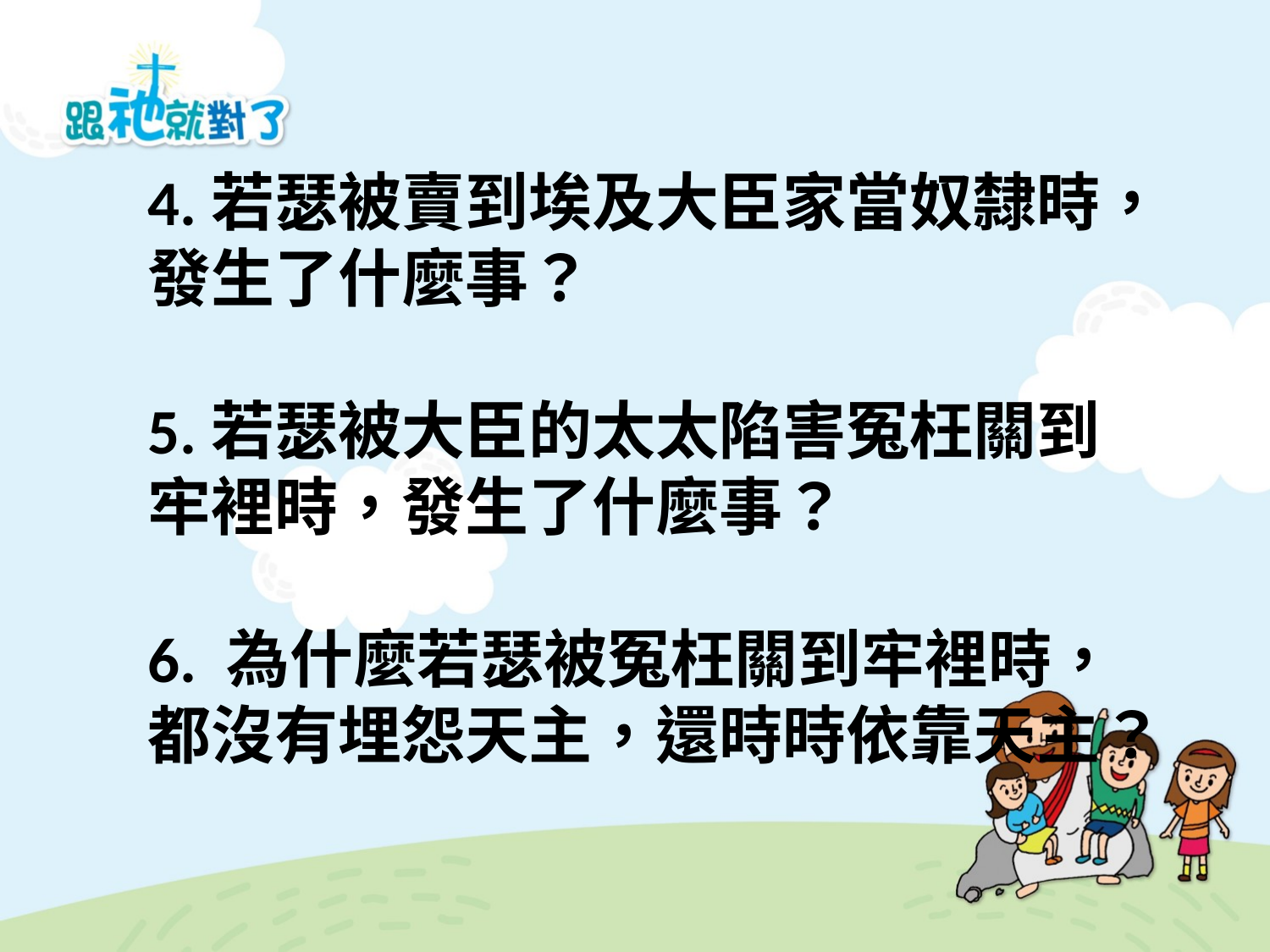

4.若瑟被賣到埃及大臣家當奴隸時，發生了什麼事？

5.若瑟被大臣的太太陷害冤枉關到牢裡時，發生了什麼事？

6. 為什麼若瑟被冤枉關到牢裡時，都沒有埋怨天主，還時時依靠天主？